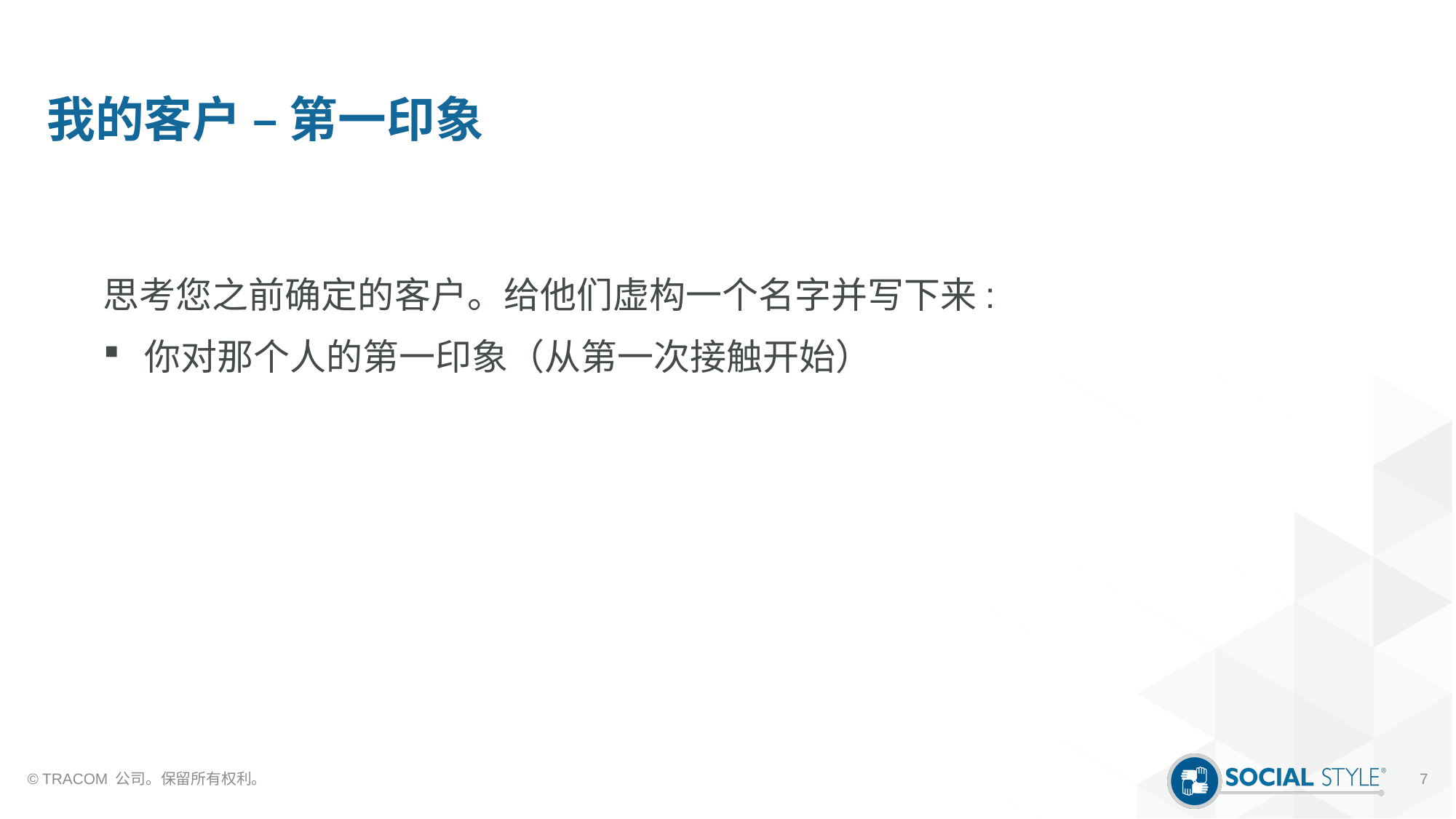

# 我的客户 – 第一印象
思考您之前确定的客户。给他们虚构一个名字并写下来:
你对那个人的第一印象（从第一次接触开始）

© TRACOM 公司。保留所有权利。
7